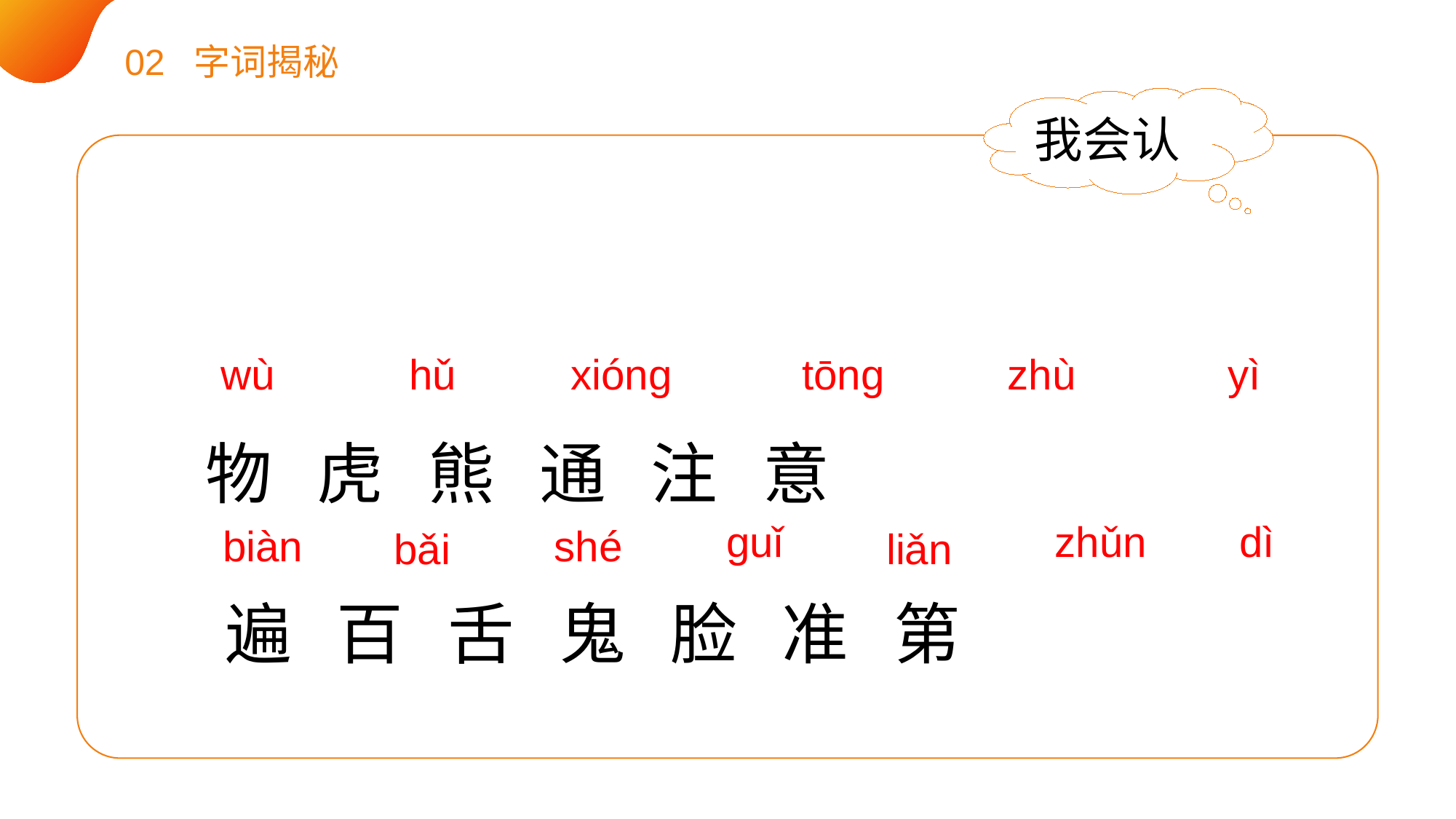

02  字词揭秘
我会认
wù
 hǔ
xióng
 tōng
 zhù
  yì
物   虎   熊   通   注   意
 遍   百   舌   鬼   脸   准   第
 ɡuǐ
zhǔn
 dì
biàn
 shé
 bǎi
 liǎn